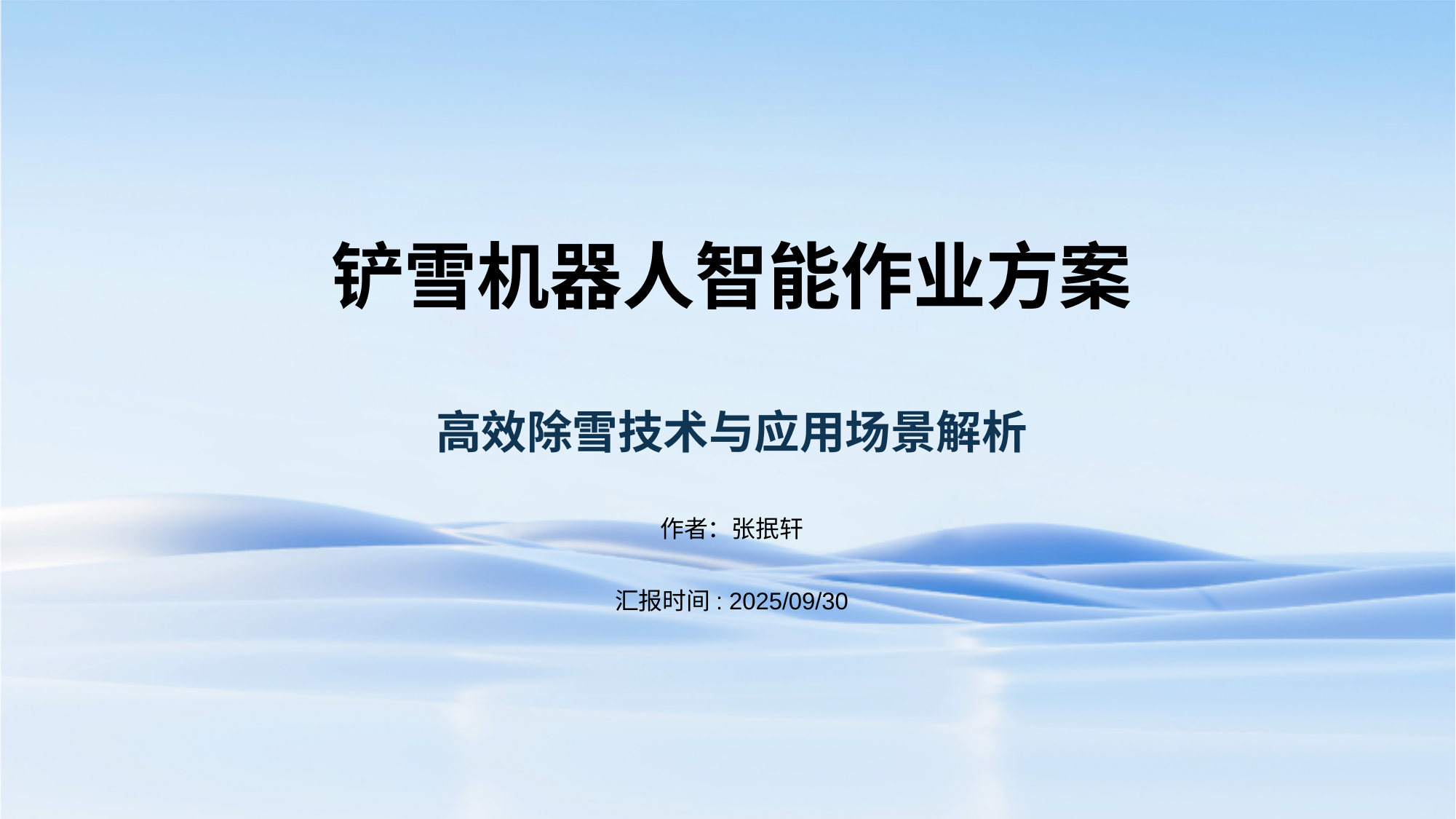

铲雪机器人智能作业方案
高效除雪技术与应用场景解析

作者：张抿轩

汇报时间: 2025/09/30